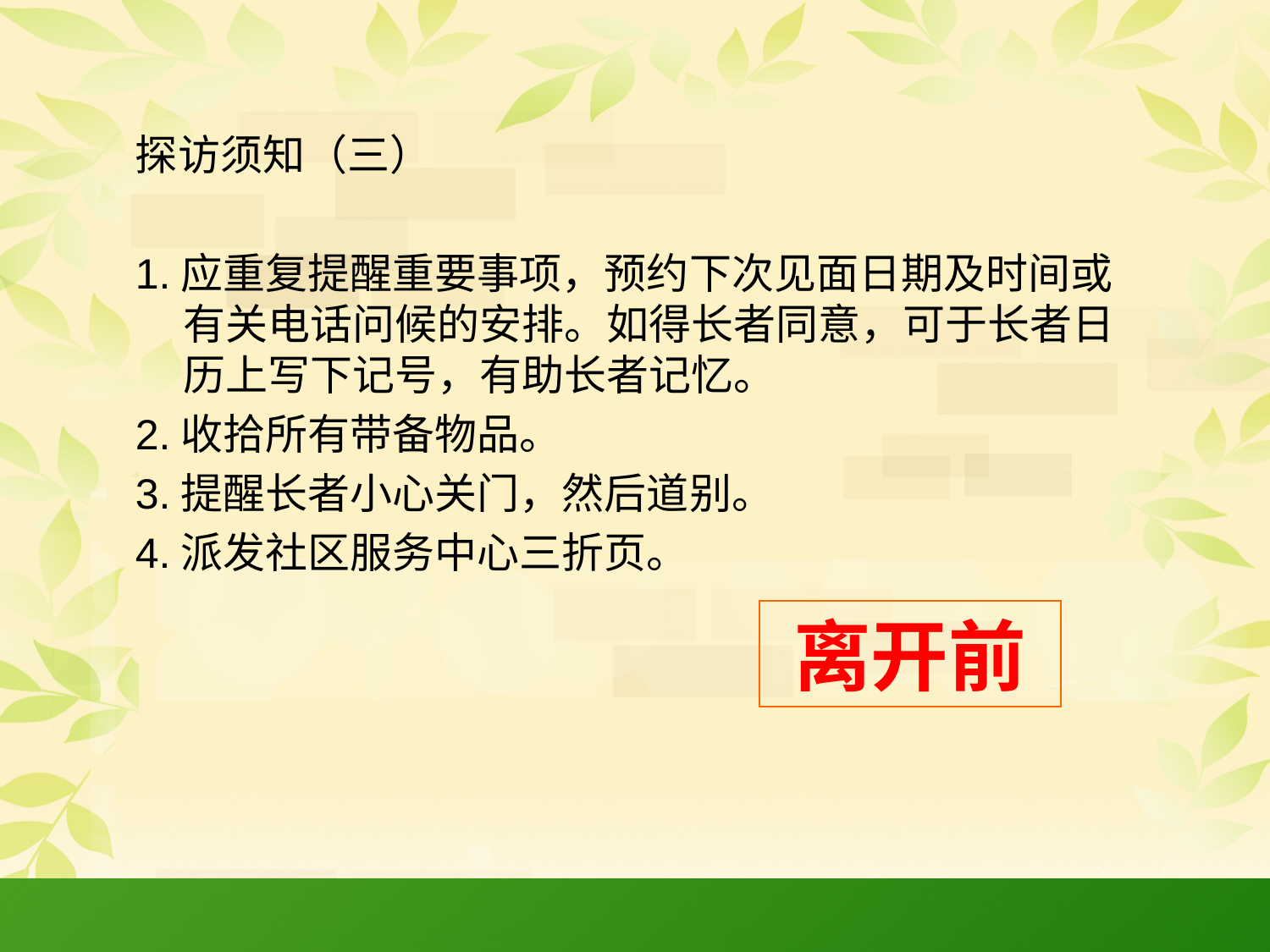

# 探访须知（三）

1.应重复提醒重要事项，预约下次见面日期及时间或有关电话问候的安排。如得长者同意，可于长者日历上写下记号，有助长者记忆。
2.收拾所有带备物品。
3.提醒长者小心关门，然后道别。
4.派发社区服务中心三折页。
离开前